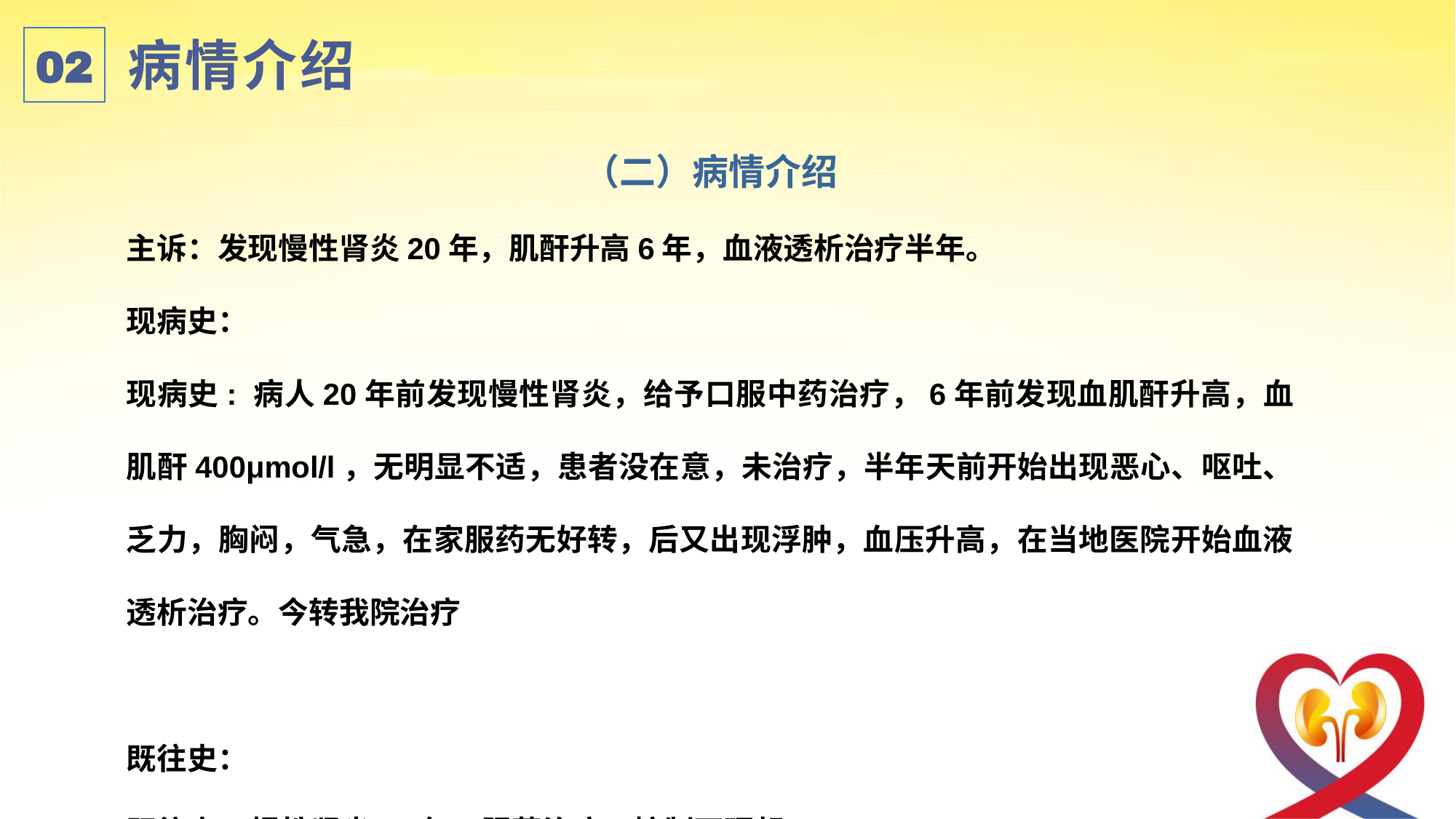

病情介绍
02
（二）病情介绍
主诉：发现慢性肾炎20年，肌酐升高6年，血液透析治疗半年。
现病史：
现病史: 病人20年前发现慢性肾炎，给予口服中药治疗，6年前发现血肌酐升高，血肌酐400μmol/l，无明显不适，患者没在意，未治疗，半年天前开始出现恶心、呕吐、乏力，胸闷，气急，在家服药无好转，后又出现浮肿，血压升高，在当地医院开始血液透析治疗。今转我院治疗

既往史：
既往史: 慢性肾炎20年，服药治疗，控制不理想。